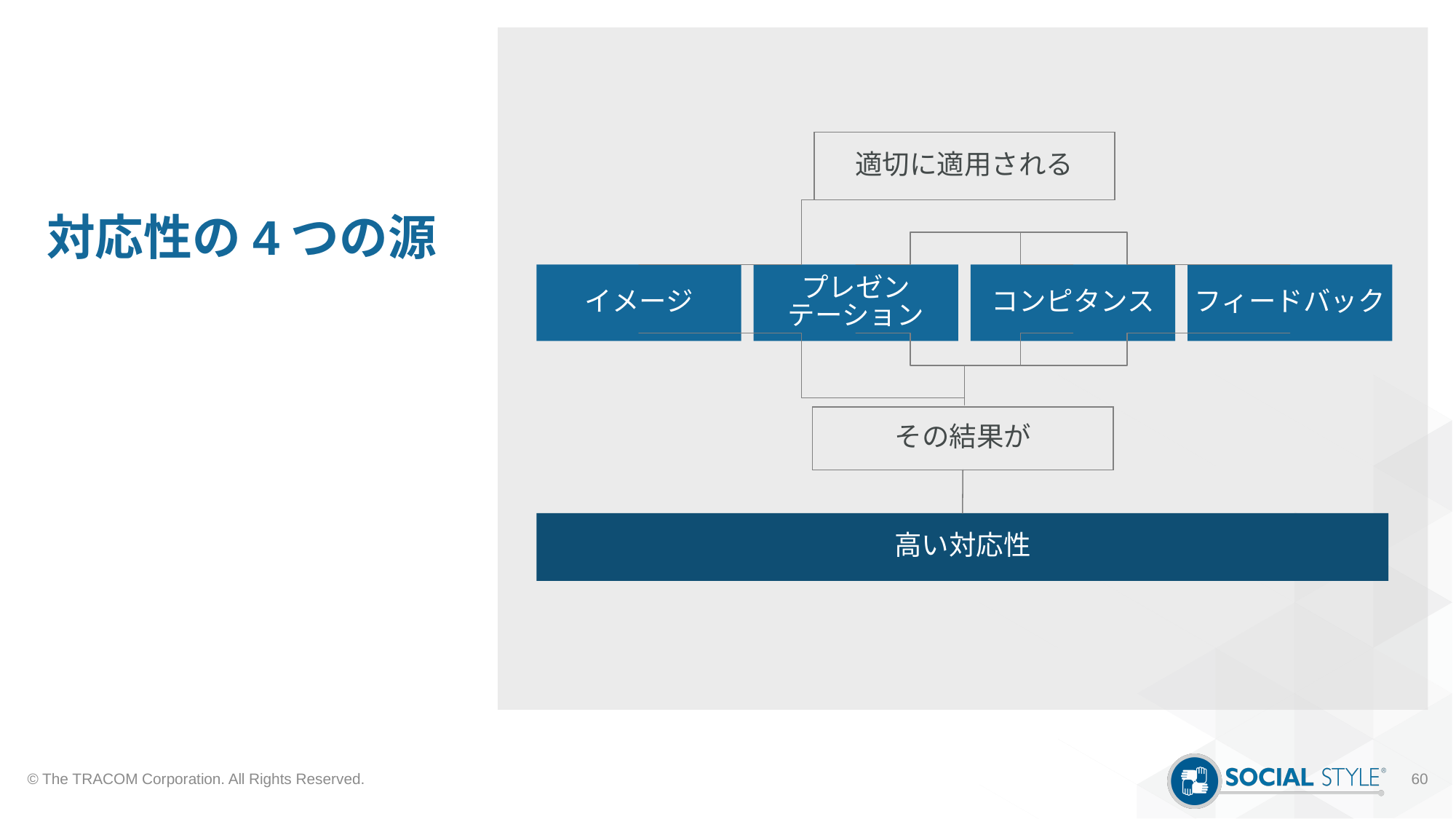

# 対応性の4つの源

適切に適用される
イメージ
プレゼン
テーション
コンピタンス
フィードバック
その結果が
高い対応性
© The TRACOM Corporation. All Rights Reserved.
60